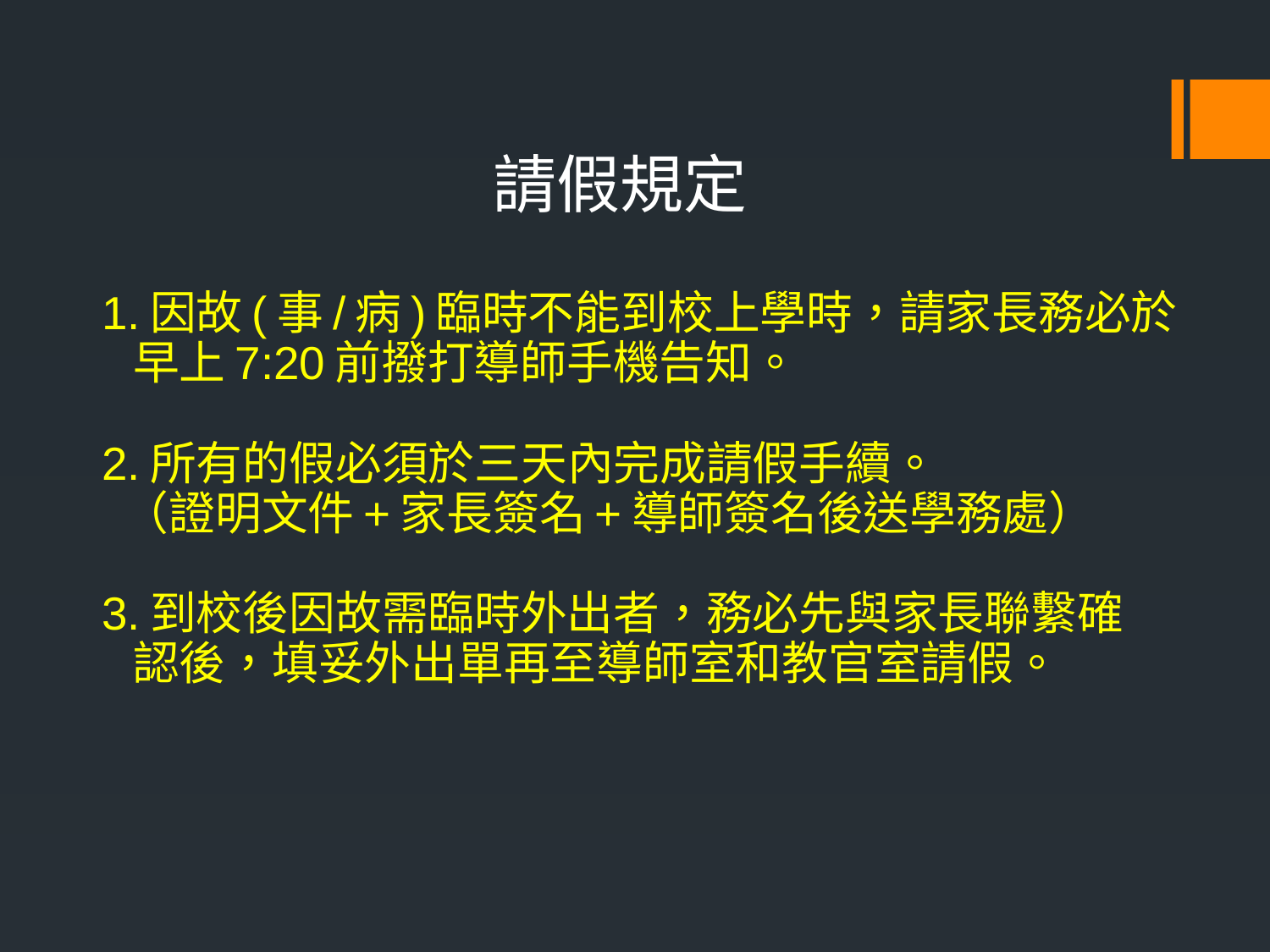

請假規定
# 1.因故(事/病)臨時不能到校上學時，請家長務必於 早上7:20前撥打導師手機告知。 2.所有的假必須於三天內完成請假手續。 （證明文件+家長簽名+導師簽名後送學務處） 3.到校後因故需臨時外出者，務必先與家長聯繫確 認後，填妥外出單再至導師室和教官室請假。